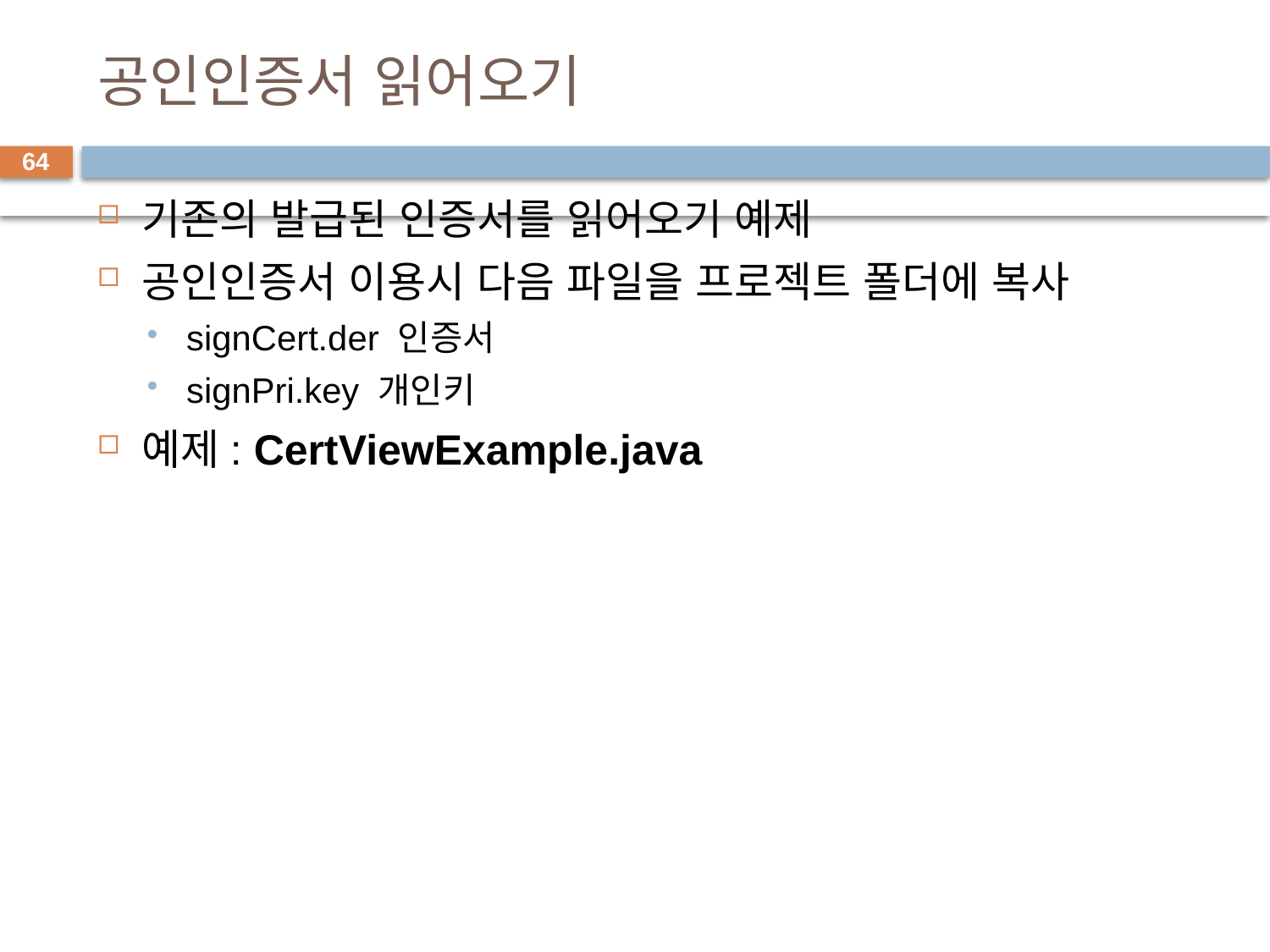

# 공인인증서 읽어오기
64
기존의 발급된 인증서를 읽어오기 예제
공인인증서 이용시 다음 파일을 프로젝트 폴더에 복사
signCert.der 인증서
signPri.key 개인키
예제: CertViewExample.java